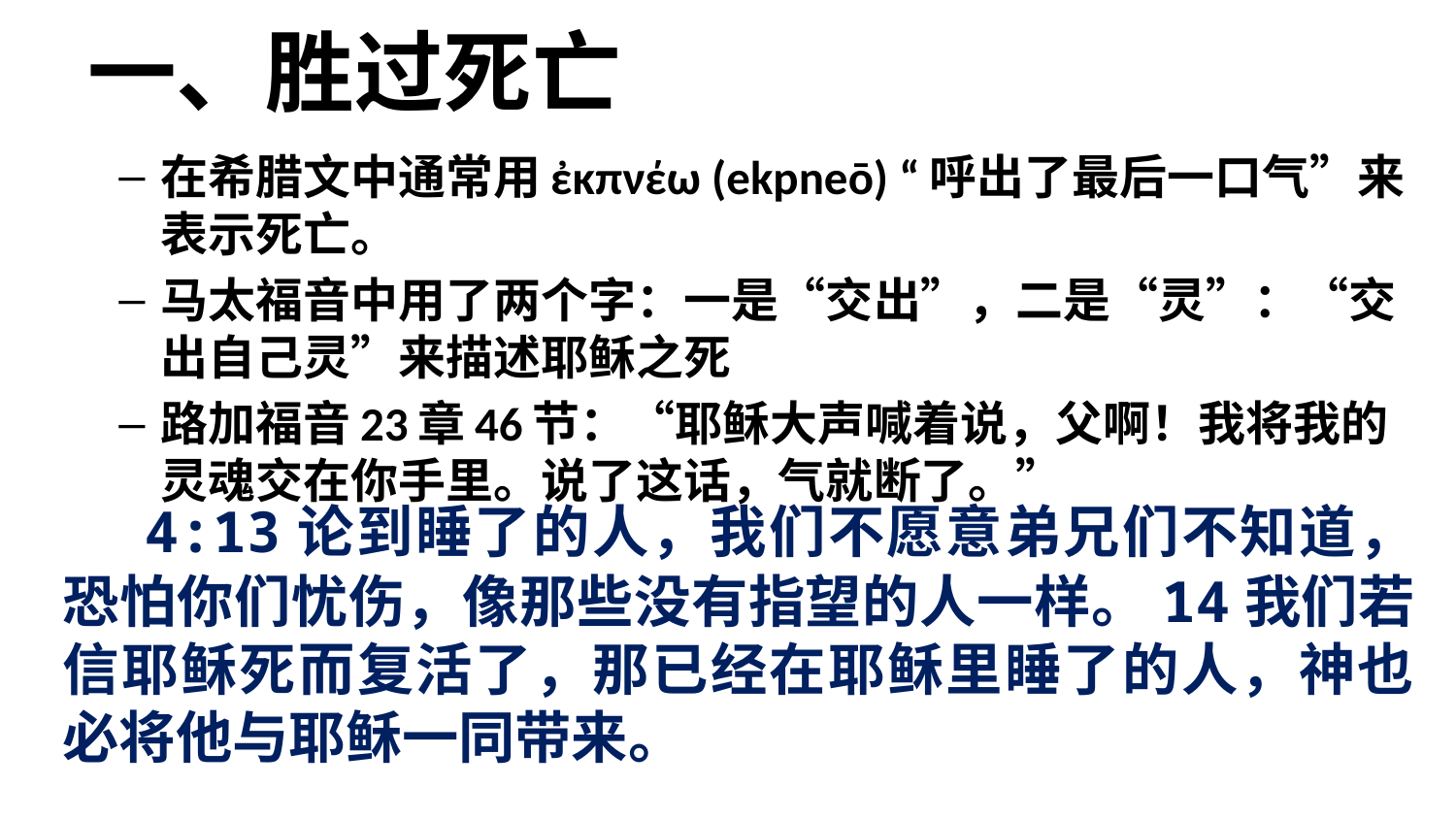

# 一、胜过死亡
在希腊文中通常用ἐκπνέω (ekpneō) “呼出了最后一口气”来表示死亡。
马太福音中用了两个字：一是“交出”，二是“灵”：“交出自己灵”来描述耶稣之死
路加福音23章46节：“耶稣大声喊着说，父啊！我将我的灵魂交在你手里。说了这话，气就断了。”
  4:13论到睡了的人，我们不愿意弟兄们不知道，恐怕你们忧伤，像那些没有指望的人一样。14我们若信耶稣死而复活了，那已经在耶稣里睡了的人，神也必将他与耶稣一同带来。